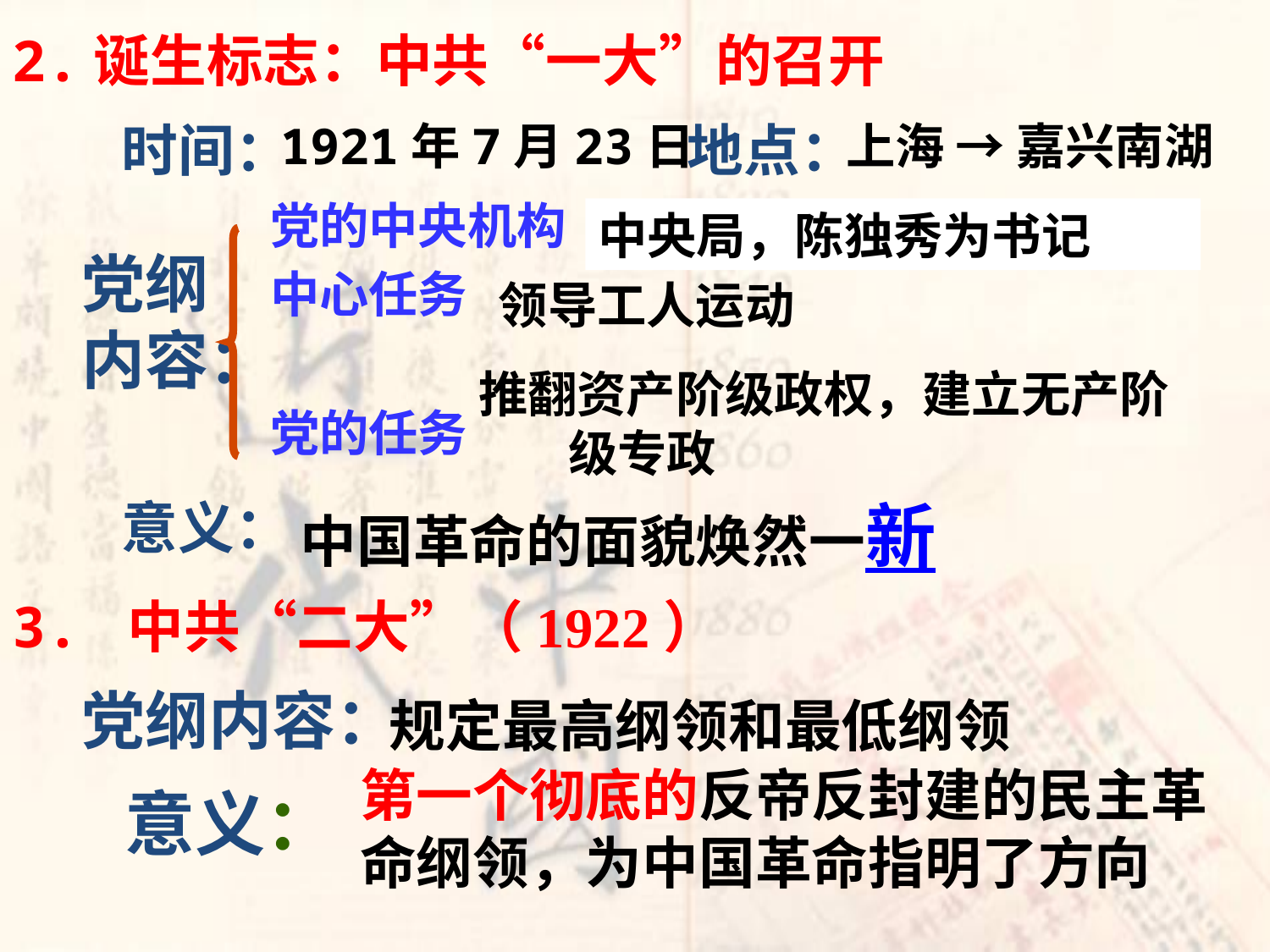

2.诞生标志：中共“一大”的召开
时间：
1921年7月23日
地点：
上海 → 嘉兴南湖
党的中央机构
中心任务

党的任务

中央局，陈独秀为书记

党纲
内容：
领导工人运动
推翻资产阶级政权，建立无产阶             级专政
意义：
中国革命的面貌焕然一新
3. 中共“二大”（1922）
党纲内容：
规定最高纲领和最低纲领
第一个彻底的反帝反封建的民主革命纲领，为中国革命指明了方向
 意义：